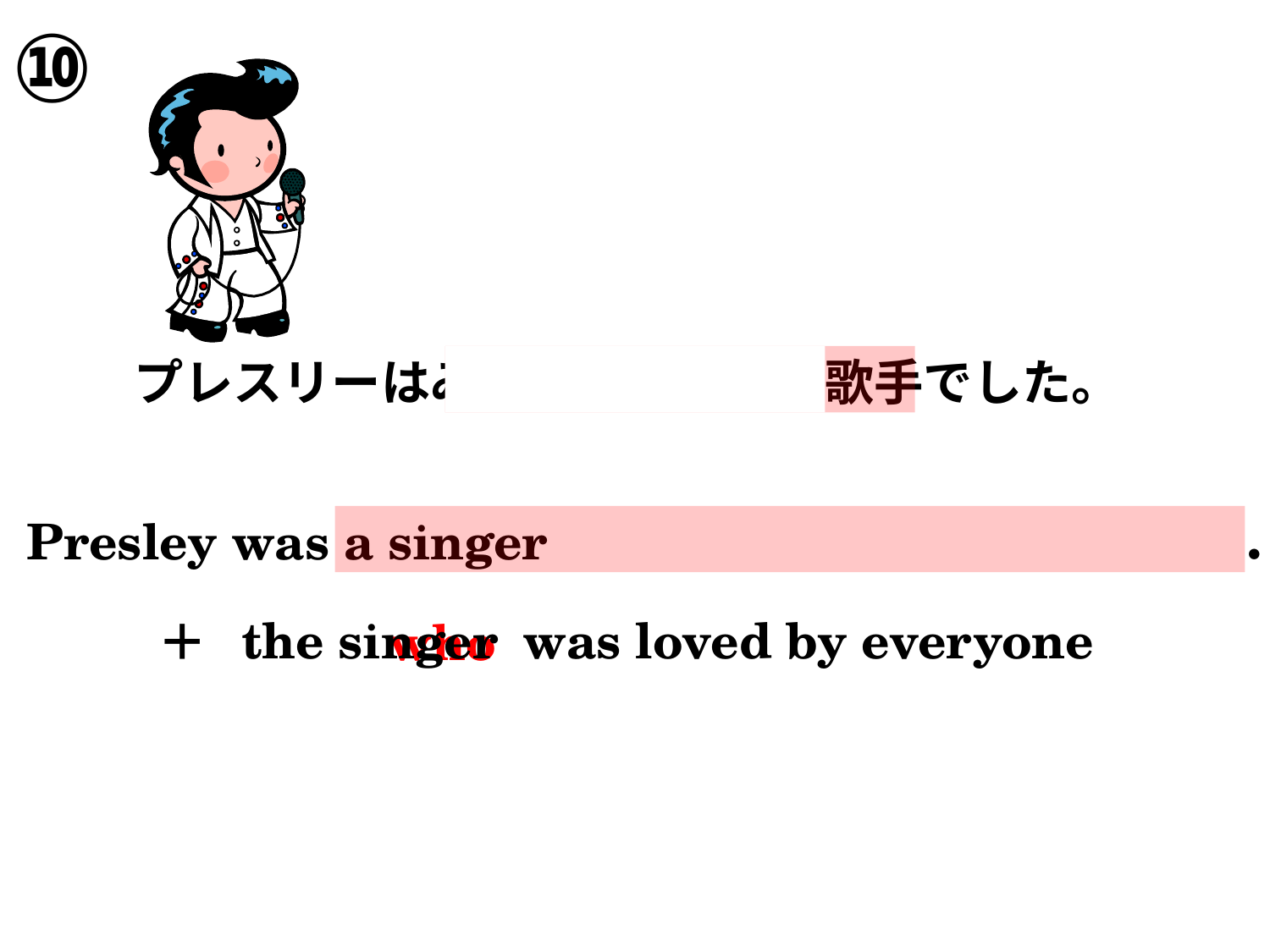

⑩

プレスリーはみんなに愛された歌手でした。

.
Presley was a singer

the singer
was loved by everyone
＋
who